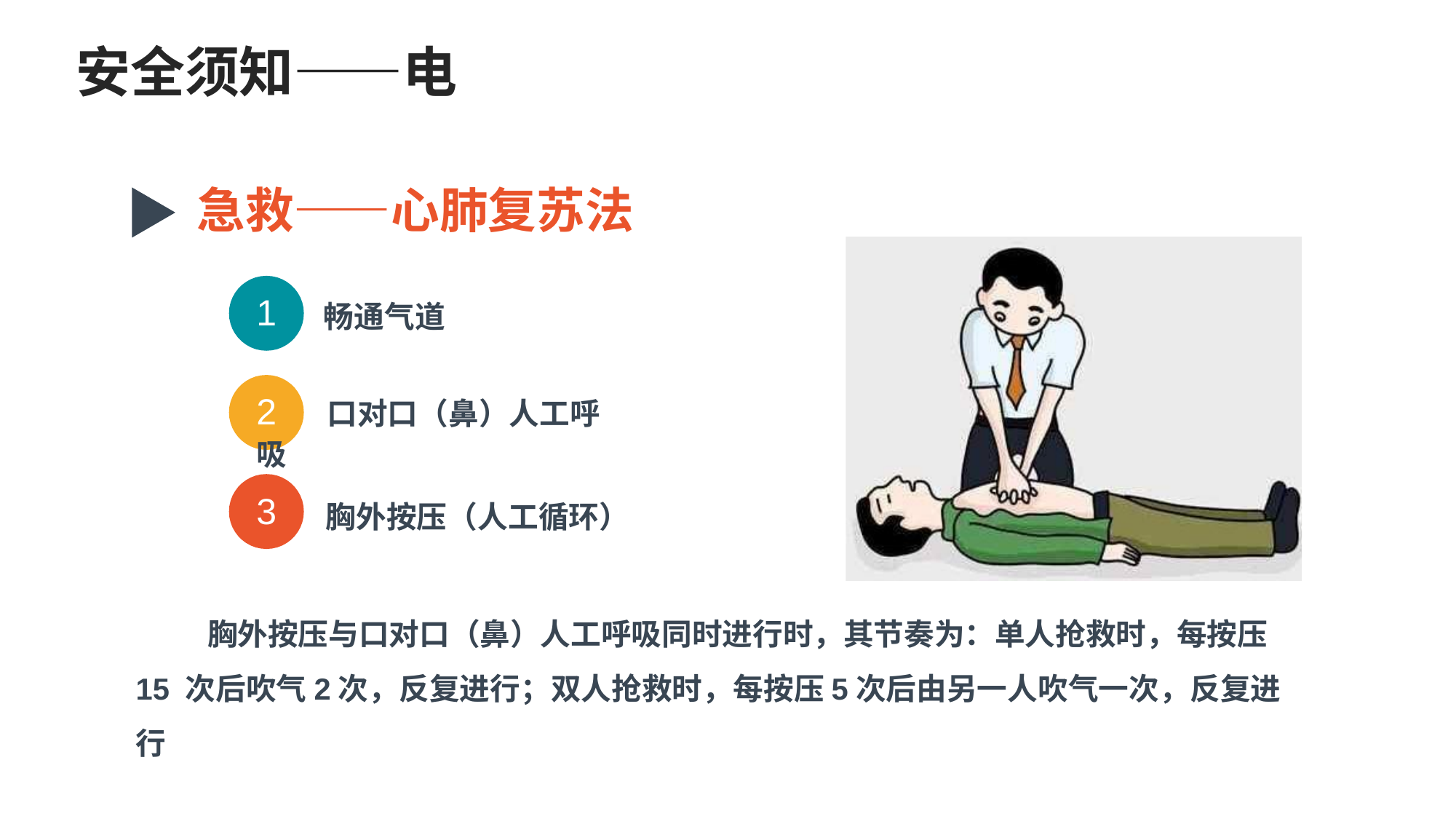

# 安全须知——电
急救——心肺复苏法

1
畅通气道

2	口对口（鼻）人工呼吸

3
胸外按压（人工循环）
胸外按压与口对口（鼻）人工呼吸同时进行时，其节奏为：单人抢救时，每按压15 次后吹气2次，反复进行；双人抢救时，每按压5次后由另一人吹气一次，反复进行

54